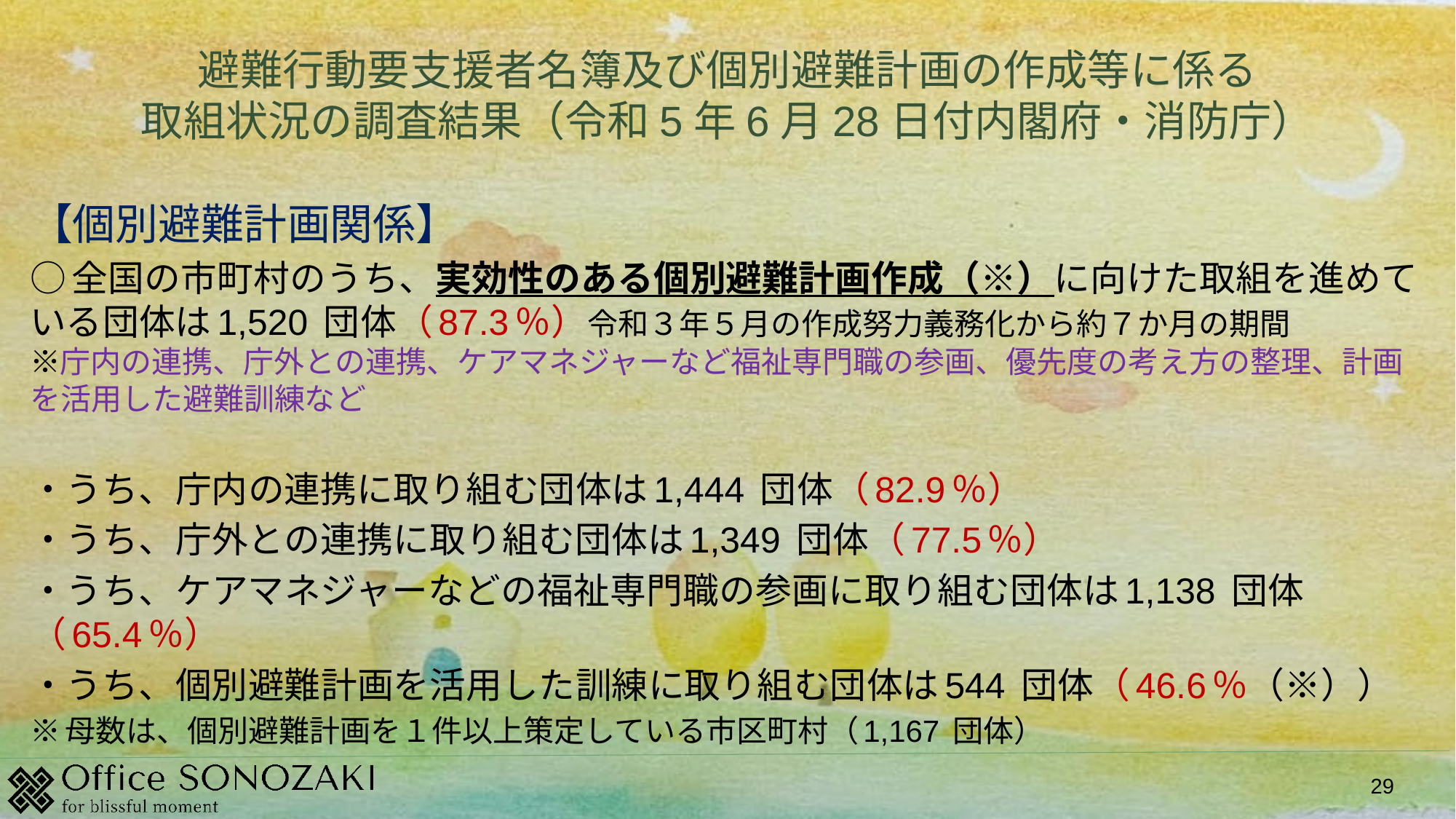

# 避難行動要支援者名簿及び個別避難計画の作成等に係る 取組状況の調査結果（令和5年6月28日付内閣府・消防庁）
【個別避難計画関係】
○全国の市町村のうち、実効性のある個別避難計画作成（※）に向けた取組を進めている団体は1,520 団体（87.3％）令和３年５月の作成努力義務化から約７か月の期間
※庁内の連携、庁外との連携、ケアマネジャーなど福祉専門職の参画、優先度の考え方の整理、計画を活用した避難訓練など

・うち、庁内の連携に取り組む団体は1,444 団体（82.9％）
・うち、庁外との連携に取り組む団体は1,349 団体（77.5％）
・うち、ケアマネジャーなどの福祉専門職の参画に取り組む団体は1,138 団体（65.4％）
・うち、個別避難計画を活用した訓練に取り組む団体は544 団体（46.6％（※））
※母数は、個別避難計画を１件以上策定している市区町村（1,167 団体）
29